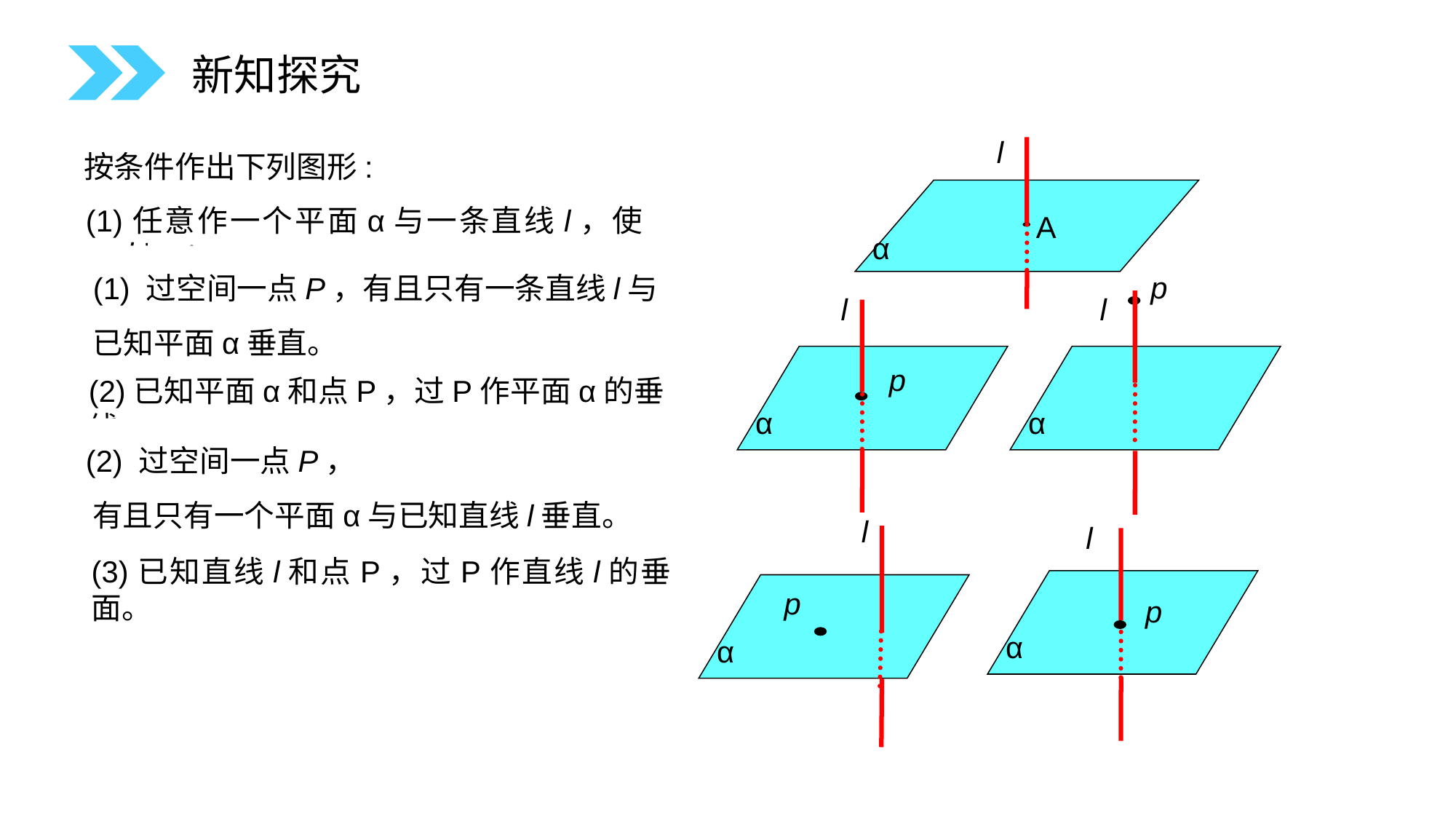

新知探究
按条件作出下列图形:
l

A

α
(1)任意作一个平面α与一条直线l，使l⊥α；
(1) 过空间一点P，有且只有一条直线l与已知平面α垂直。
p

α
l

l

p

α
(2)已知平面α和点P，过P作平面α的垂线
(2) 过空间一点P，
 有且只有一个平面α与已知直线l垂直。
l
p

l

p

(3)已知直线l和点P，过P作直线l的垂面。

α

α